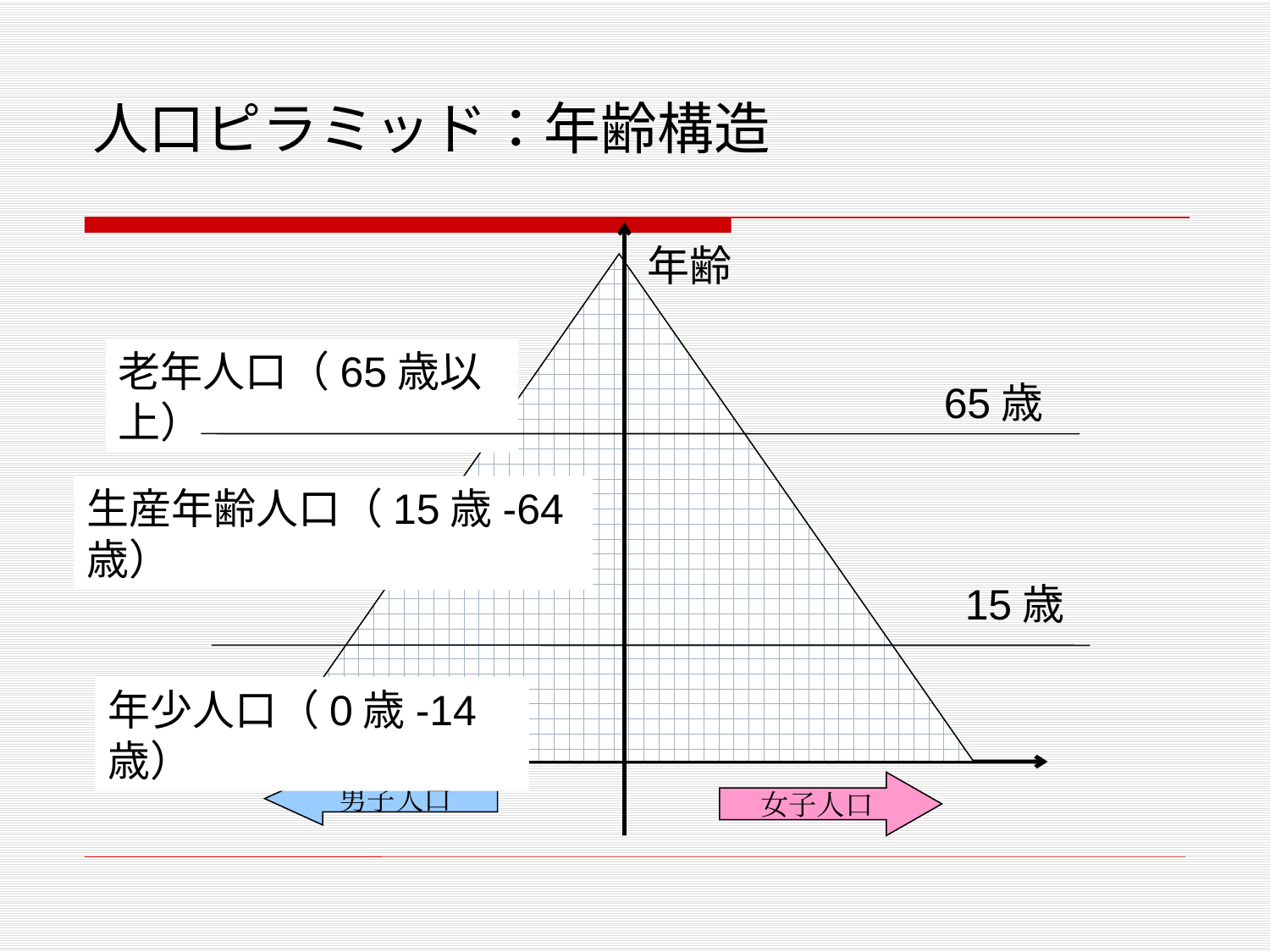

人口ピラミッド：年齢構造

年齢

老年人口（65歳以上）
65歳
生産年齢人口（15歳-64歳）
年少人口（0歳-14歳）
男子人口
女子人口

15歳